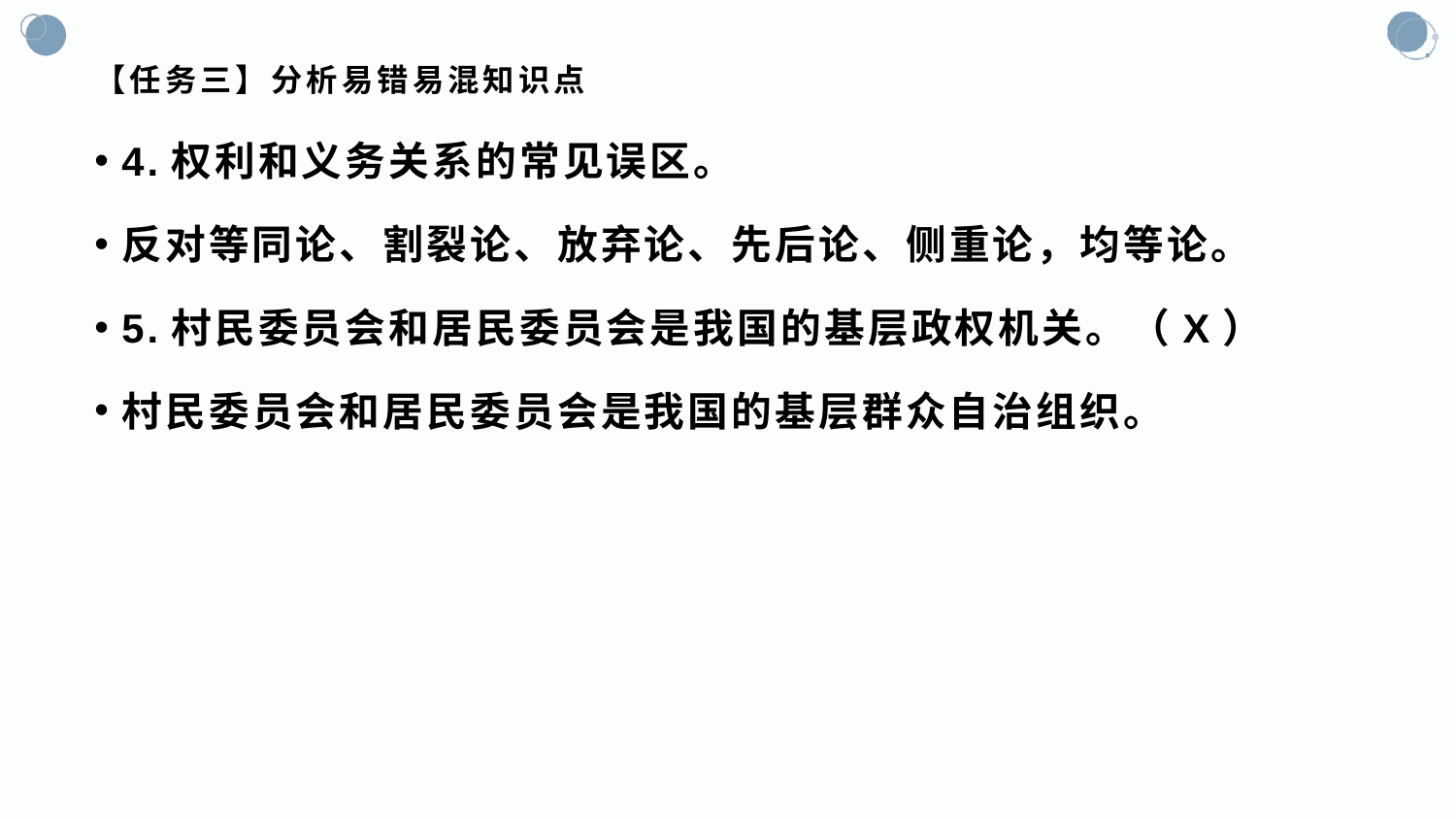

# 【任务三】分析易错易混知识点
4.权利和义务关系的常见误区。
反对等同论、割裂论、放弃论、先后论、侧重论，均等论。
5.村民委员会和居民委员会是我国的基层政权机关。（X）
村民委员会和居民委员会是我国的基层群众自治组织。